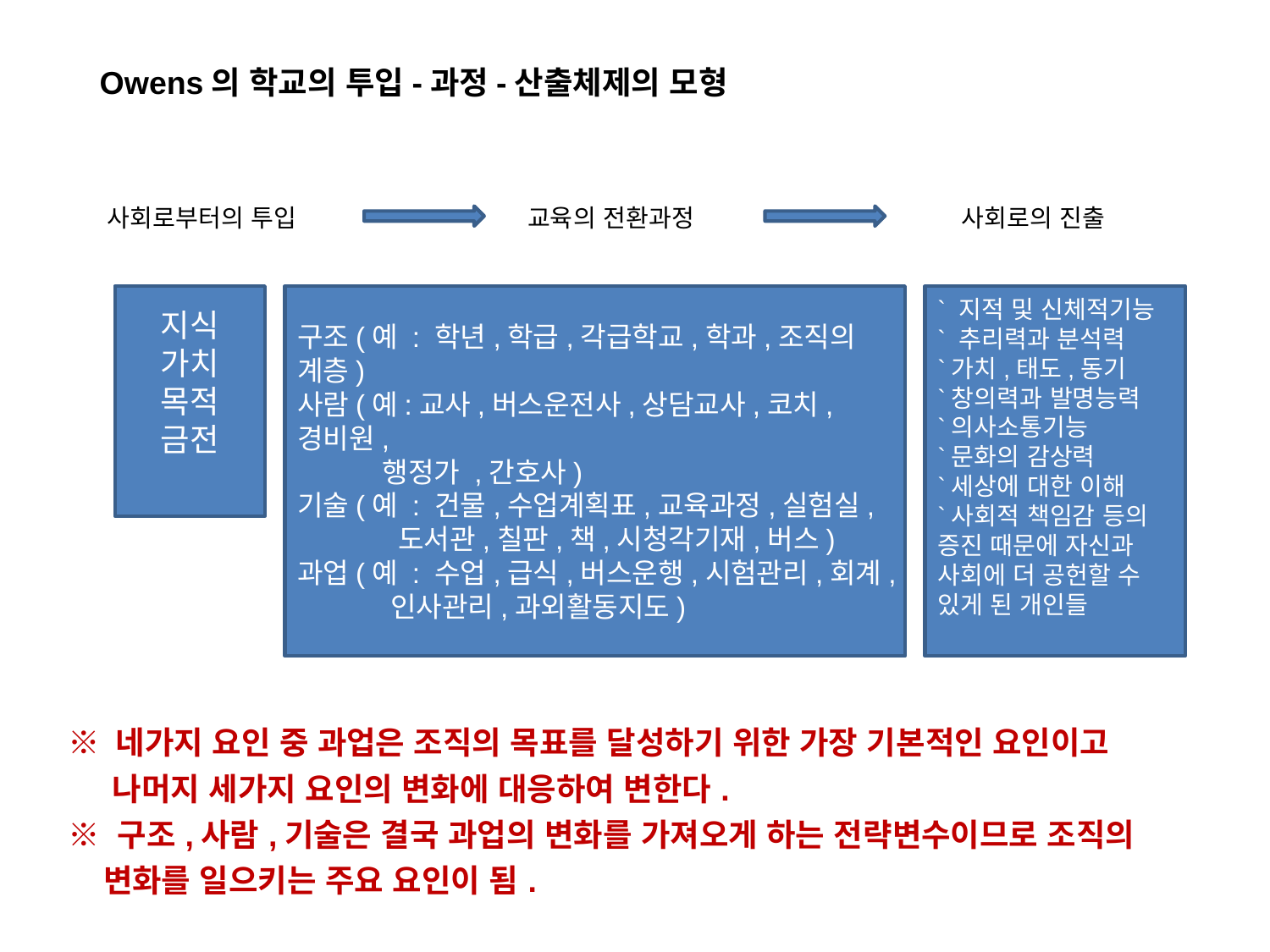

Owens의 학교의 투입-과정-산출체제의 모형
사회로부터의 투입
교육의 전환과정
    사회로의 진출

지식
가치
목적
금전

구조(예 : 학년,학급,각급학교,학과,조직의 계층)
사람(예:교사,버스운전사,상담교사,코치,경비원,
          행정가 ,간호사)
기술(예 : 건물,수업계획표,교육과정,실험실,
            도서관,칠판,책,시청각기재,버스)
과업(예 : 수업,급식,버스운행,시험관리,회계,
           인사관리,과외활동지도)
` 지적 및 신체적기능
` 추리력과 분석력
`가치,태도,동기
`창의력과 발명능력
`의사소통기능
`문화의 감상력
`세상에 대한 이해
`사회적 책임감 등의 증진 때문에 자신과 사회에 더 공헌할 수 있게 된 개인들

| ※ 네가지 요인 중 과업은 조직의 목표를 달성하기 위한 가장 기본적인 요인이고 나머지 세가지 요인의 변화에 대응하여 변한다. ※ 구조,사람,기술은 결국 과업의 변화를 가져오게 하는 전략변수이므로 조직의 변화를 일으키는 주요 요인이 됨. |
| --- |